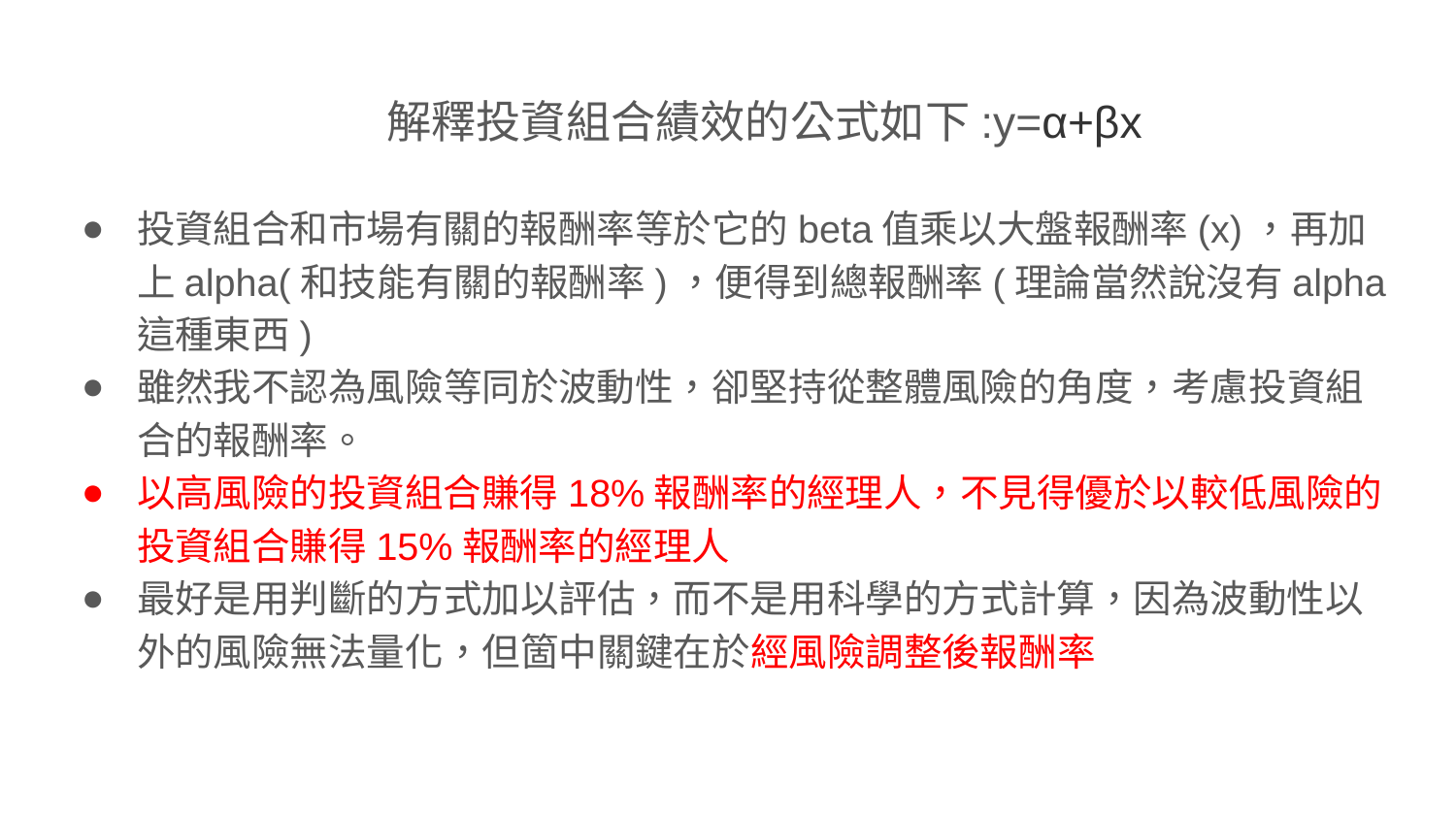

# 解釋投資組合績效的公式如下:y=α+βx

投資組合和市場有關的報酬率等於它的beta值乘以大盤報酬率(x)，再加上alpha(和技能有關的報酬率)，便得到總報酬率(理論當然說沒有alpha這種東西)
雖然我不認為風險等同於波動性，卻堅持從整體風險的角度，考慮投資組合的報酬率。
以高風險的投資組合賺得18%報酬率的經理人，不見得優於以較低風險的投資組合賺得15%報酬率的經理人
最好是用判斷的方式加以評估，而不是用科學的方式計算，因為波動性以外的風險無法量化，但箇中關鍵在於經風險調整後報酬率